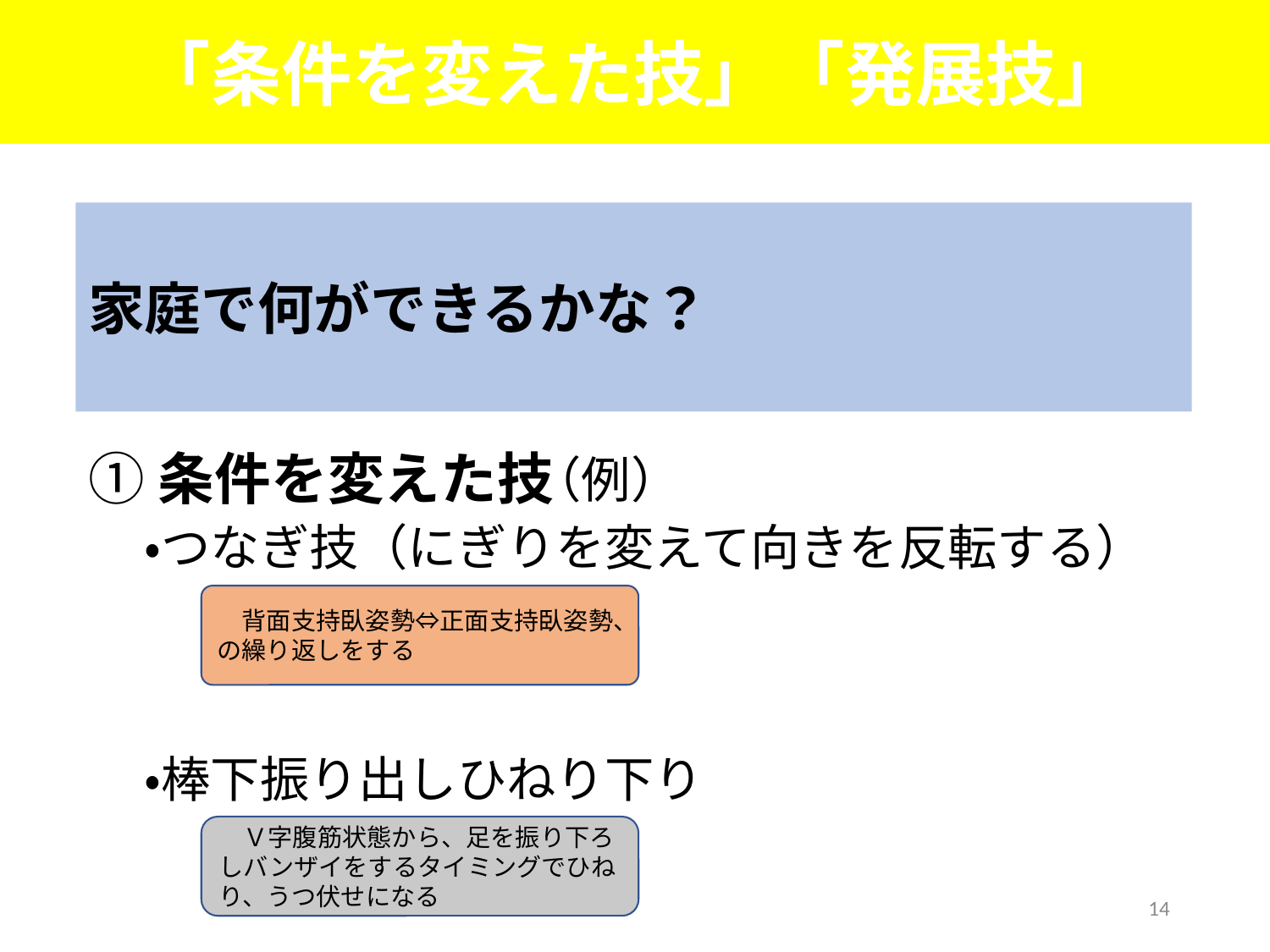

「条件を変えた技」「発展技」
家庭で何ができるかな？
①条件を変えた技
（例）
　・つなぎ技（にぎりを変えて向きを反転する）
　背面支持臥姿勢⇔正面支持臥姿勢、の繰り返しをする
　・棒下振り出しひねり下り
　Ｖ字腹筋状態から、足を振り下ろしバンザイをするタイミングでひねり、うつ伏せになる
14